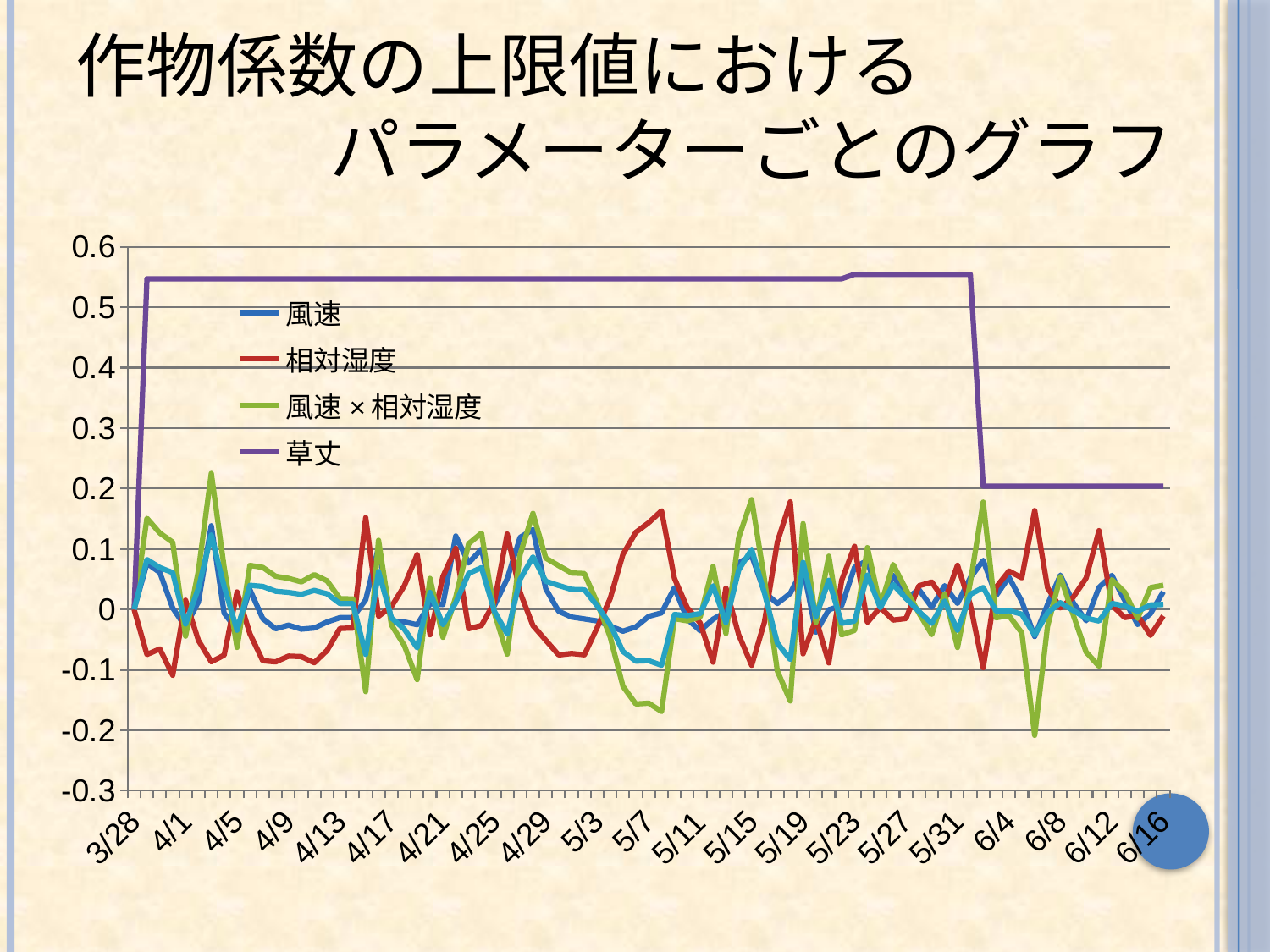

# 作物係数の上限値における パラメーターごとのグラフ

### Chart

| Category | 風速 | 相対湿度 | 風速×相対湿度 | 草丈 | 風速×相対湿度－草丈 |
|---|---|---|---|---|---|
| 39900 | 0.0 | 0.0 | 0.0 | 0.0 | 0.0 |
| 39901 | 0.07630031434703421 | -0.07460000000000001 | 0.15090031434703427 | 0.547069707428878 | 0.0825529908207577 |
| 39902 | 0.06099931265332635 | -0.06540000000000001 | 0.1263993126533264 | 0.547069707428878 | 0.06914923499246652 |
| 39903 | 0.0022652966469160446 | -0.10900000000000003 | 0.1112652966469161 | 0.547069707428878 | 0.06086987328361567 |
| 39904 | -0.029070840365878516 | 0.015159999999999993 | -0.04423084036587848 | 0.547069707428878 | -0.02419735289829455 |
| 39905 | 0.012733957483616777 | -0.05144 | 0.0641739574836168 | 0.547069707428878 | 0.03510762814511547 |
| 39906 | 0.13850785880828675 | -0.08656000000000005 | 0.22506785880828675 | 0.547069707428878 | 0.1231278076698934 |
| 39907 | -0.006230758023402897 | -0.07576000000000004 | 0.06952924197659711 | 0.547069707428878 | 0.038037342065888644 |
| 39908 | -0.033947628357535585 | 0.028960000000000007 | -0.06290762835753565 | 0.547069707428878 | -0.034414857840601575 |
| 39909 | 0.03260636209417375 | -0.040240000000000005 | 0.07284636209417374 | 0.547069707428878 | 0.03985203799811773 |
| 39910 | -0.015252619273019435 | -0.08480000000000003 | 0.06954738072698056 | 0.547069707428878 | 0.03804726522675404 |
| 39911 | -0.0320004205538112 | -0.08684 | 0.054839579446188814 | 0.547069707428878 | 0.030001072683149235 |
| 39912 | -0.026023943931386042 | -0.07732000000000001 | 0.05129605606861396 | 0.547069707428878 | 0.02806251838571195 |
| 39913 | -0.03268375745387596 | -0.07816 | 0.04547624254612406 | 0.547069707428878 | 0.02487867470467278 |
| 39914 | -0.030742294517895393 | -0.08820000000000003 | 0.05745770548210462 | 0.547069707428878 | 0.03143337012762963 |
| 39915 | -0.020745317559115545 | -0.06792000000000001 | 0.04717468244088449 | 0.547069707428878 | 0.025807839720984892 |
| 39916 | -0.013687898716455182 | -0.03140000000000001 | 0.01771210128354484 | 0.547069707428878 | 0.009689754067139525 |
| 39917 | -0.013517064491438973 | -0.030840000000000013 | 0.01732293550856103 | 0.547069707428878 | 0.009476853260477805 |
| 39918 | 0.015862793873824936 | 0.15200000000000005 | -0.1361372061261751 | 0.547069707428878 | -0.07447654152563143 |
| 39919 | 0.10303904535740152 | -0.01140000000000001 | 0.11443904535740153 | 0.547069707428878 | 0.06260613506211372 |
| 39920 | -0.020938828893647215 | 0.0048000000000000135 | -0.025738828893647234 | 0.547069707428878 | -0.014080933592409537 |
| 39921 | -0.020738967968451195 | 0.03891999999999999 | -0.059658967968451174 | 0.547069707428878 | -0.0326376141520094 |
| 39922 | -0.0253493755136672 | 0.09080000000000005 | -0.11614937551366718 | 0.547069707428878 | -0.06354180488030876 |
| 39923 | 0.009355068165818447 | -0.04191999999999999 | 0.0512750681658184 | 0.547069707428878 | 0.028051036539870056 |
| 39924 | 0.00802486717218981 | 0.05416000000000002 | -0.04613513282781019 | 0.547069707428878 | -0.025239133618302552 |
| 39925 | 0.12147976845388467 | 0.10119999999999998 | 0.020279768453884663 | 0.547069707428878 | 0.011094446994792059 |
| 39926 | 0.07689294280903707 | -0.03188000000000001 | 0.10877294280903707 | 0.547069707428878 | 0.05950638199871799 |
| 39927 | 0.09985669098873681 | -0.02652000000000001 | 0.12637669098873672 | 0.547069707428878 | 0.06913685936503791 |
| 39928 | 0.006158502808524187 | 0.011840000000000007 | -0.00568149719147582 | 0.547069707428878 | -0.0031081750062986664 |
| 39929 | 0.05069997423434089 | 0.12480000000000002 | -0.0741000257656591 | 0.547069707428878 | -0.040537879416091466 |
| 39930 | 0.11918847330844605 | 0.028159999999999998 | 0.09102847330844614 | 0.547069707428878 | 0.04979892026054903 |
| 39931 | 0.13208721320081968 | -0.026800000000000018 | 0.15888721320081972 | 0.547069707428878 | 0.08692238123996217 |
| 39932 | 0.03388988649274682 | -0.051120000000000006 | 0.08500988649274682 | 0.547069707428878 | 0.04650633373214911 |
| 39933 | -0.003064731173589339 | -0.07540000000000002 | 0.0723352688264107 | 0.547069707428878 | 0.03957243435365371 |
| 39934 | -0.01268526811441316 | -0.07296 | 0.060274731885586866 | 0.547069707428878 | 0.03297447993800204 |
| 39935 | -0.015785682527362024 | -0.07508 | 0.05929431747263798 | 0.547069707428878 | 0.03243812491195105 |
| 39936 | -0.01914008056688367 | -0.02972 | 0.010579919433116342 | 0.547069707428878 | 0.005787953428896055 |
| 39937 | -0.027389105924214598 | 0.017960000000000014 | -0.04534910592421457 | 0.547069707428878 | -0.024809122110121262 |
| 39938 | -0.036044505084061915 | 0.09120000000000003 | -0.1272445050840619 | 0.547069707428878 | -0.06961161416827011 |
| 39939 | -0.028894865996038768 | 0.12760000000000002 | -0.15649486599603887 | 0.547069707428878 | -0.08561360055457437 |
| 39940 | -0.01151150092589477 | 0.14360000000000003 | -0.1551115009258948 | 0.547069707428878 | -0.08485680343038342 |
| 39941 | -0.0057896126529628274 | 0.16319999999999998 | -0.16898961265296286 | 0.547069707428878 | -0.09244909795257568 |
| 39942 | 0.035896357142671614 | 0.051239999999999994 | -0.015343642857328399 | 0.547069707428878 | -0.008394042208851841 |
| 39943 | -0.016166657967221186 | 0.0027199999999999998 | -0.018886657967221186 | 0.547069707428878 | -0.01033231844843698 |
| 39944 | -0.03518640325999821 | -0.02244000000000001 | -0.012746403259998228 | 0.547069707428878 | -0.006973171102217727 |
| 39945 | -0.0161249320857128 | -0.08732000000000002 | 0.07119506791428723 | 0.547069707428878 | 0.03894866497424818 |
| 39946 | -0.004347348487781774 | 0.035400000000000015 | -0.0397473484877818 | 0.547069707428878 | -0.02174457030828443 |
| 39947 | 0.07706891717887683 | -0.042159999999999996 | 0.11922891717887678 | 0.547069707428878 | 0.06522652883811003 |
| 39948 | 0.08923110455418948 | -0.09248 | 0.18171110455418948 | 0.547069707428878 | 0.09940864080503863 |
| 39949 | 0.028331273408325898 | -0.02072 | 0.04905127340832589 | 0.547069707428878 | 0.02683446579250674 |
| 39950 | 0.009703388567975377 | 0.11160000000000002 | -0.10189661143202466 | 0.547069707428878 | -0.05574454940411176 |
| 39951 | 0.026484449609389712 | 0.17800000000000005 | -0.1515155503906103 | 0.547069707428878 | -0.08288956782311652 |
| 39952 | 0.068556837351167 | -0.07348 | 0.14203683735116707 | 0.547069707428878 | 0.07770405105382606 |
| 39953 | -0.037515795949422656 | -0.016000000000000007 | -0.02151579594942265 | 0.547069707428878 | -0.011770640195150088 |
| 39954 | -0.0004940540389207995 | -0.08852000000000007 | 0.08802594596107931 | 0.547069707428878 | 0.048156328503077786 |
| 39955 | 0.0061984145212713474 | 0.048240000000000005 | -0.04204158547872866 | 0.547069707428878 | -0.02299967786769425 |
| 39956 | 0.06969432116446067 | 0.10439999999999998 | -0.034705678835539336 | 0.5544193900325559 | -0.019241501290665528 |
| 39957 | 0.08086960073366196 | -0.021400000000000013 | 0.10226960073366201 | 0.5544193900325559 | 0.05670024965762992 |
| 39958 | 0.008221212690047237 | 0.0032800000000000025 | 0.004941212690047237 | 0.5544193900325559 | 0.0027395041256371147 |
| 39959 | 0.056628677746053506 | -0.017639999999999986 | 0.07426867774605353 | 0.5544193900325559 | 0.04117599501449146 |
| 39960 | 0.01786714799352833 | -0.015159999999999993 | 0.033027147993528336 | 0.5544193900325559 | 0.018310891245086943 |
| 39961 | 0.03289390784282941 | 0.039000000000000014 | -0.006106092157170619 | 0.5544193900325559 | -0.0033853358892611094 |
| 39962 | 0.003662206593066256 | 0.04528 | -0.04161779340693377 | 0.5544193900325559 | -0.02307371163517316 |
| 39963 | 0.039138276718996716 | 0.014120000000000008 | 0.025018276718996712 | 0.5544193900325559 | 0.013870617718211862 |
| 39964 | 0.00992108881932348 | 0.07292000000000001 | -0.06299891118067653 | 0.5544193900325559 | -0.03492781790950585 |
| 39965 | 0.05242343455751323 | 0.007560000000000003 | 0.04486343455751323 | 0.5544193900325559 | 0.024873158022141968 |
| 39966 | 0.08113991187908583 | -0.09644000000000001 | 0.17757991187908584 | 0.20402857733683694 | 0.03623137678429079 |
| 39967 | 0.022747261961247732 | 0.036599999999999994 | -0.01385273803875227 | 0.20402857733683694 | -0.00282635443426651 |
| 39968 | 0.05325069551263587 | 0.06352000000000001 | -0.010269304487364135 | 0.20402857733683694 | -0.0020952315847957014 |
| 39969 | 0.013404292840892697 | 0.0522 | -0.038795707159107296 | 0.20402857733683694 | -0.007915432938449204 |
| 39970 | -0.044857736926136614 | 0.16360000000000002 | -0.20845773692613667 | 0.20402857733683694 | -0.042531335499896294 |
| 39971 | 0.008034353307640152 | 0.03588 | -0.027845646692359855 | 0.20402857733683694 | -0.0056813076796663805 |
| 39972 | 0.05672301452163773 | 0.0025600000000000037 | 0.05416301452163774 | 0.20402857733683694 | 0.011050802797124185 |
| 39973 | 0.010860828237642681 | 0.02024000000000001 | -0.009379171762357339 | 0.20402857733683694 | -0.0019136190712716029 |
| 39974 | -0.01870286589542627 | 0.051879999999999996 | -0.0705828658954263 | 0.20402857733683694 | -0.014400921713000578 |
| 39975 | 0.03640432439581713 | 0.1304 | -0.09399567560418294 | 0.20402857733683694 | -0.019177803969336275 |
| 39976 | 0.056196905580879856 | 0.0071200000000000065 | 0.049076905580879855 | 0.20402857733683694 | 0.010013091225761198 |
| 39977 | 0.014688724323846377 | -0.013479999999999987 | 0.02816872432384635 | 0.20402857733683694 | 0.005747224749187931 |
| 39978 | -0.0249871464843408 | -0.010080000000000016 | -0.01490714648434076 | 0.20402857733683694 | -0.0030414838893518784 |
| 39979 | -0.006923468128734043 | -0.04291999999999999 | 0.035996531871265953 | 0.20402857733683694 | 0.007344321186754504 |
| 39980 | 0.02924924280151032 | -0.010759999999999988 | 0.0400092428015103 | 0.20402857733683694 | 0.008163028889116235 |